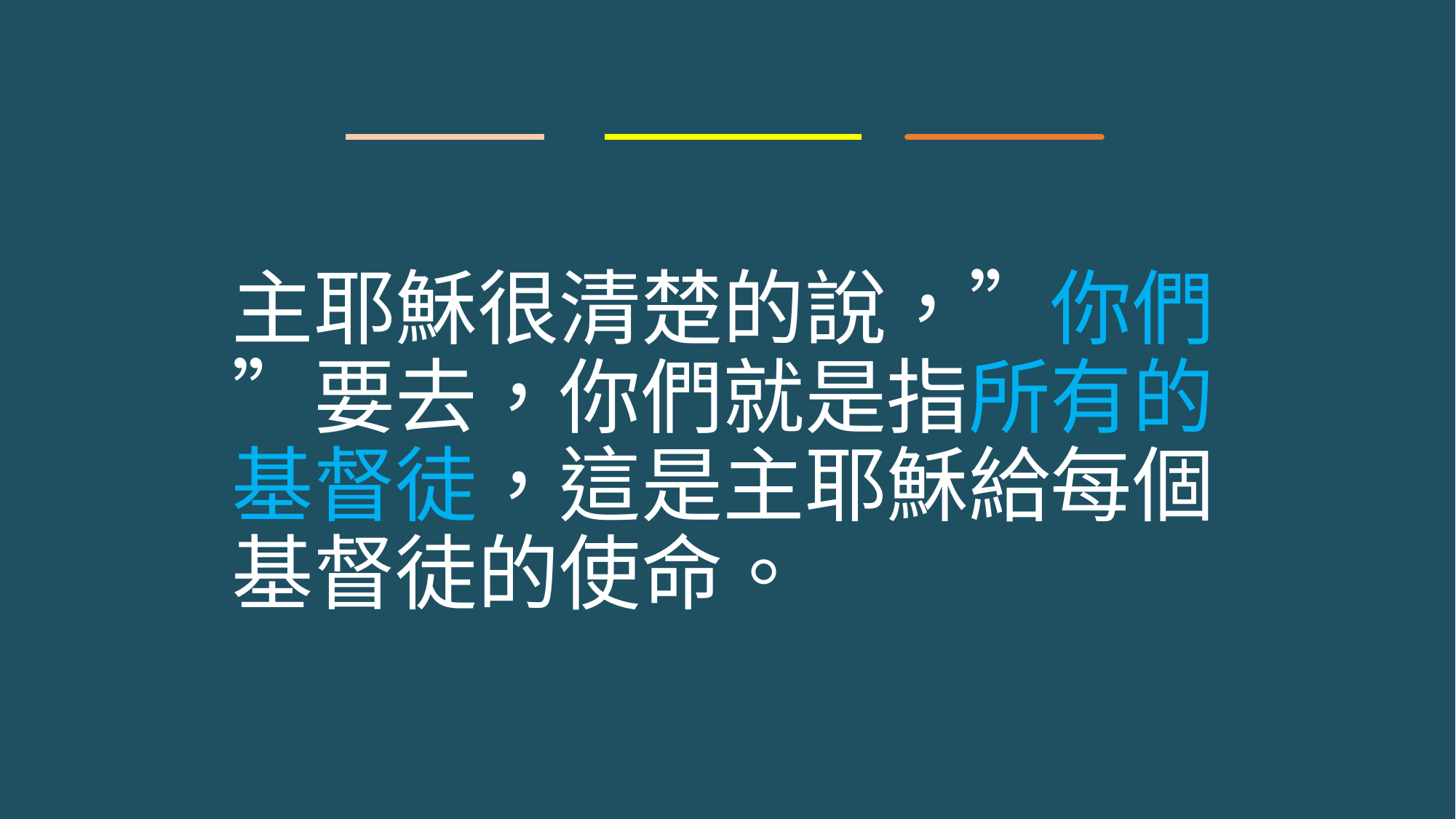

主耶穌很清楚的說，”你們”要去，你們就是指所有的基督徒，這是主耶穌給每個基督徒的使命。